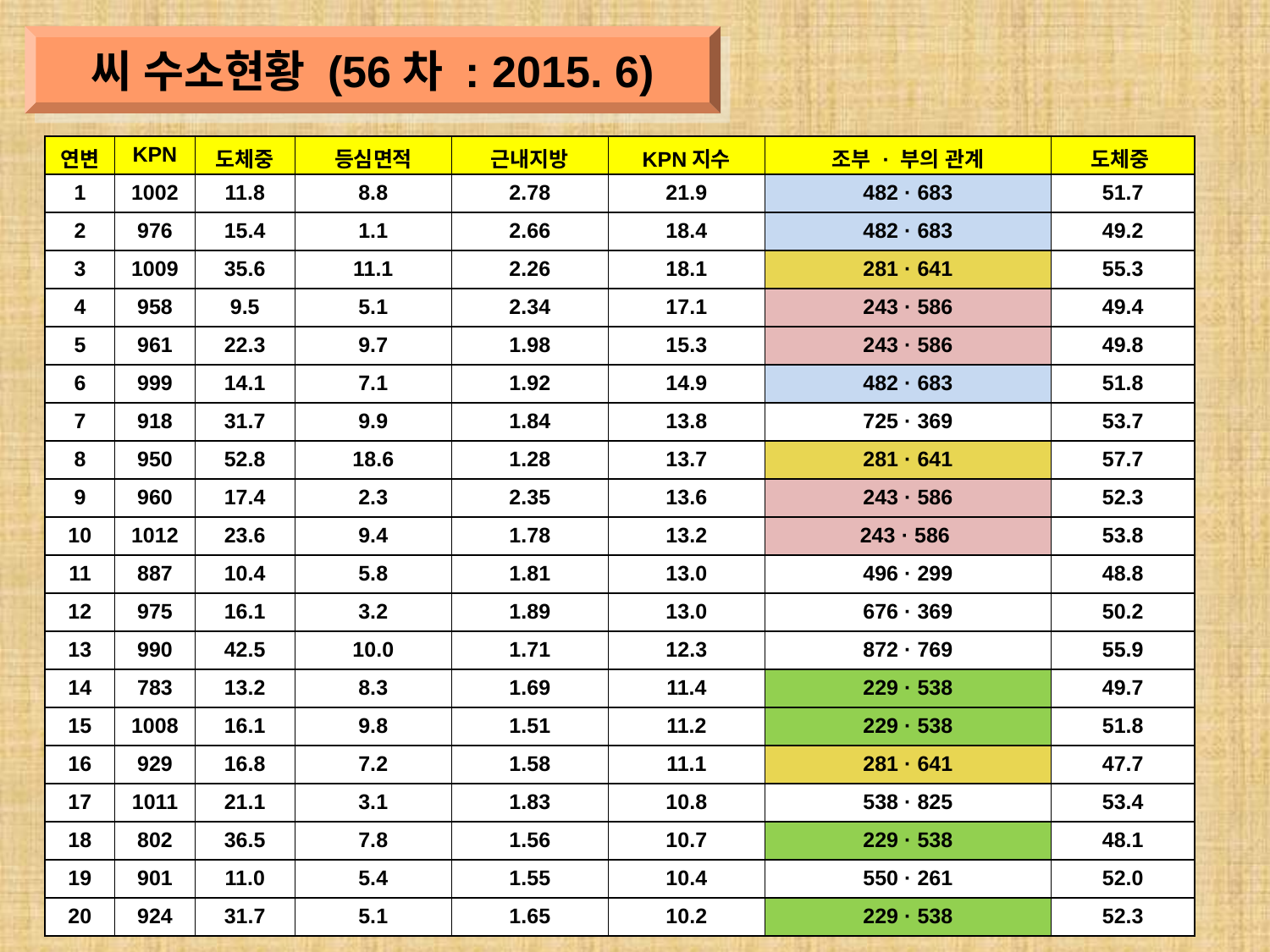

씨 수소현황 (56차 : 2015. 6)
| 연변 | KPN | 도체중 | 등심면적 | 근내지방 | KPN지수 | 조부 · 부의 관계 | 도체중 |
| --- | --- | --- | --- | --- | --- | --- | --- |
| 1 | 1002 | 11.8 | 8.8 | 2.78 | 21.9 | 482 · 683 | 51.7 |
| 2 | 976 | 15.4 | 1.1 | 2.66 | 18.4 | 482 · 683 | 49.2 |
| 3 | 1009 | 35.6 | 11.1 | 2.26 | 18.1 | 281 · 641 | 55.3 |
| 4 | 958 | 9.5 | 5.1 | 2.34 | 17.1 | 243 · 586 | 49.4 |
| 5 | 961 | 22.3 | 9.7 | 1.98 | 15.3 | 243 · 586 | 49.8 |
| 6 | 999 | 14.1 | 7.1 | 1.92 | 14.9 | 482 · 683 | 51.8 |
| 7 | 918 | 31.7 | 9.9 | 1.84 | 13.8 | 725 · 369 | 53.7 |
| 8 | 950 | 52.8 | 18.6 | 1.28 | 13.7 | 281 · 641 | 57.7 |
| 9 | 960 | 17.4 | 2.3 | 2.35 | 13.6 | 243 · 586 | 52.3 |
| 10 | 1012 | 23.6 | 9.4 | 1.78 | 13.2 | 243 · 586 | 53.8 |
| 11 | 887 | 10.4 | 5.8 | 1.81 | 13.0 | 496 · 299 | 48.8 |
| 12 | 975 | 16.1 | 3.2 | 1.89 | 13.0 | 676 · 369 | 50.2 |
| 13 | 990 | 42.5 | 10.0 | 1.71 | 12.3 | 872 · 769 | 55.9 |
| 14 | 783 | 13.2 | 8.3 | 1.69 | 11.4 | 229 · 538 | 49.7 |
| 15 | 1008 | 16.1 | 9.8 | 1.51 | 11.2 | 229 · 538 | 51.8 |
| 16 | 929 | 16.8 | 7.2 | 1.58 | 11.1 | 281 · 641 | 47.7 |
| 17 | 1011 | 21.1 | 3.1 | 1.83 | 10.8 | 538 · 825 | 53.4 |
| 18 | 802 | 36.5 | 7.8 | 1.56 | 10.7 | 229 · 538 | 48.1 |
| 19 | 901 | 11.0 | 5.4 | 1.55 | 10.4 | 550 · 261 | 52.0 |
| 20 | 924 | 31.7 | 5.1 | 1.65 | 10.2 | 229 · 538 | 52.3 |